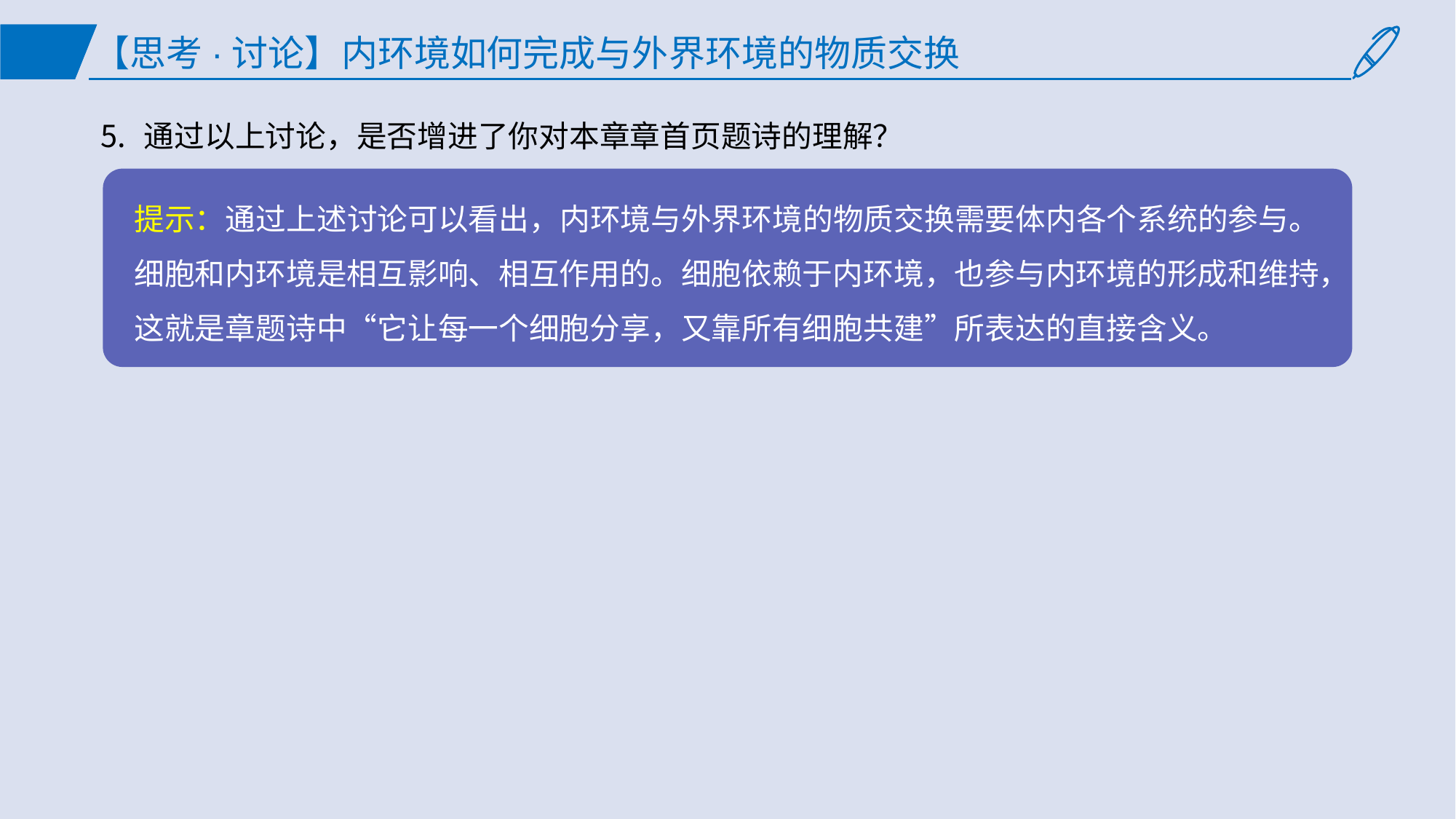

【思考·讨论】内环境如何完成与外界环境的物质交换

通过以上讨论，是否增进了你对本章章首页题诗的理解？

提示：通过上述讨论可以看出，内环境与外界环境的物质交换需要体内各个系统的参与。细胞和内环境是相互影响、相互作用的。细胞依赖于内环境，也参与内环境的形成和维持，这就是章题诗中“它让每一个细胞分享，又靠所有细胞共建”所表达的直接含义。